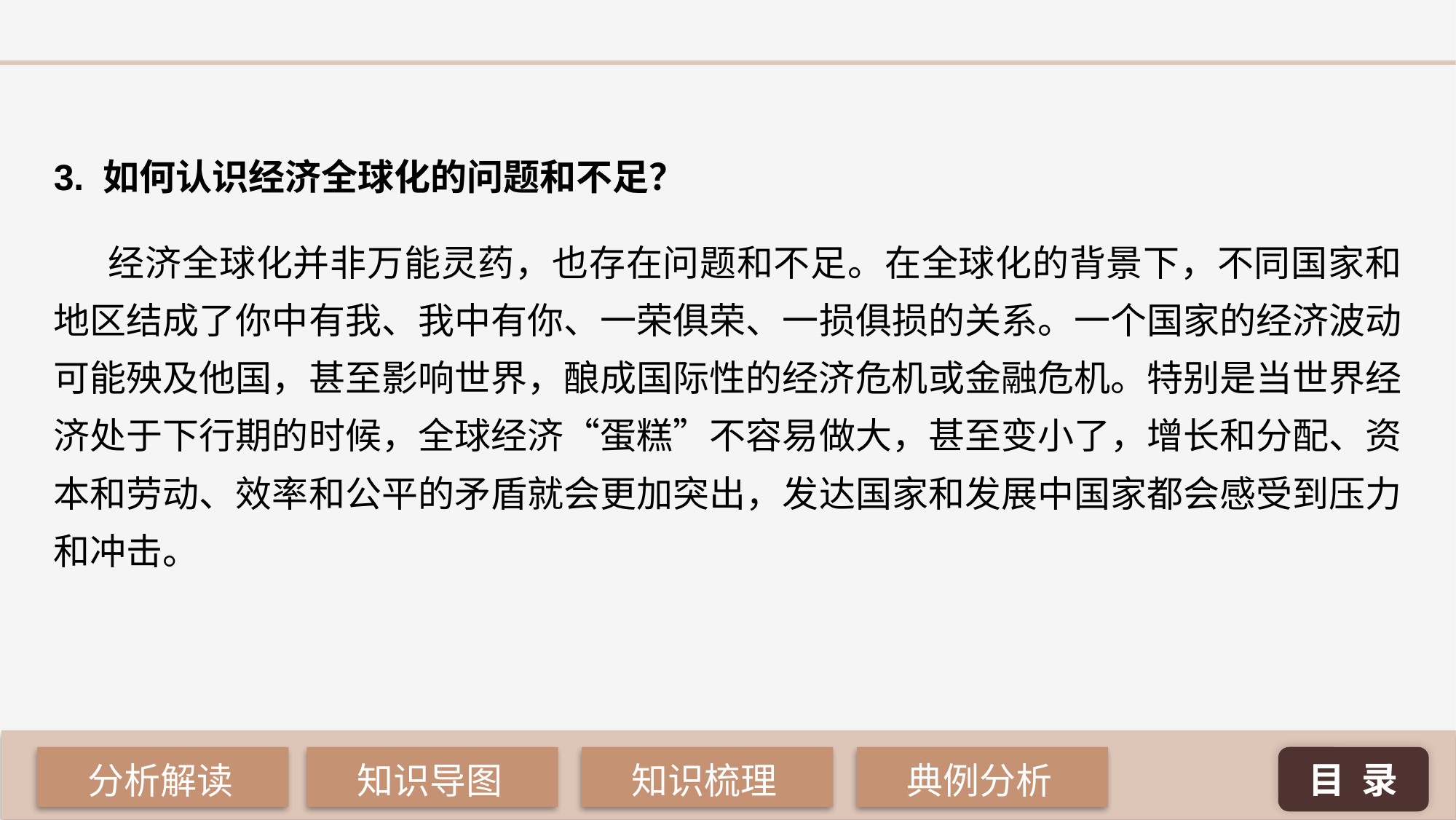

3. 如何认识经济全球化的问题和不足？
经济全球化并非万能灵药，也存在问题和不足。在全球化的背景下，不同国家和地区结成了你中有我、我中有你、一荣俱荣、一损俱损的关系。一个国家的经济波动可能殃及他国，甚至影响世界，酿成国际性的经济危机或金融危机。特别是当世界经济处于下行期的时候，全球经济“蛋糕”不容易做大，甚至变小了，增长和分配、资本和劳动、效率和公平的矛盾就会更加突出，发达国家和发展中国家都会感受到压力和冲击。